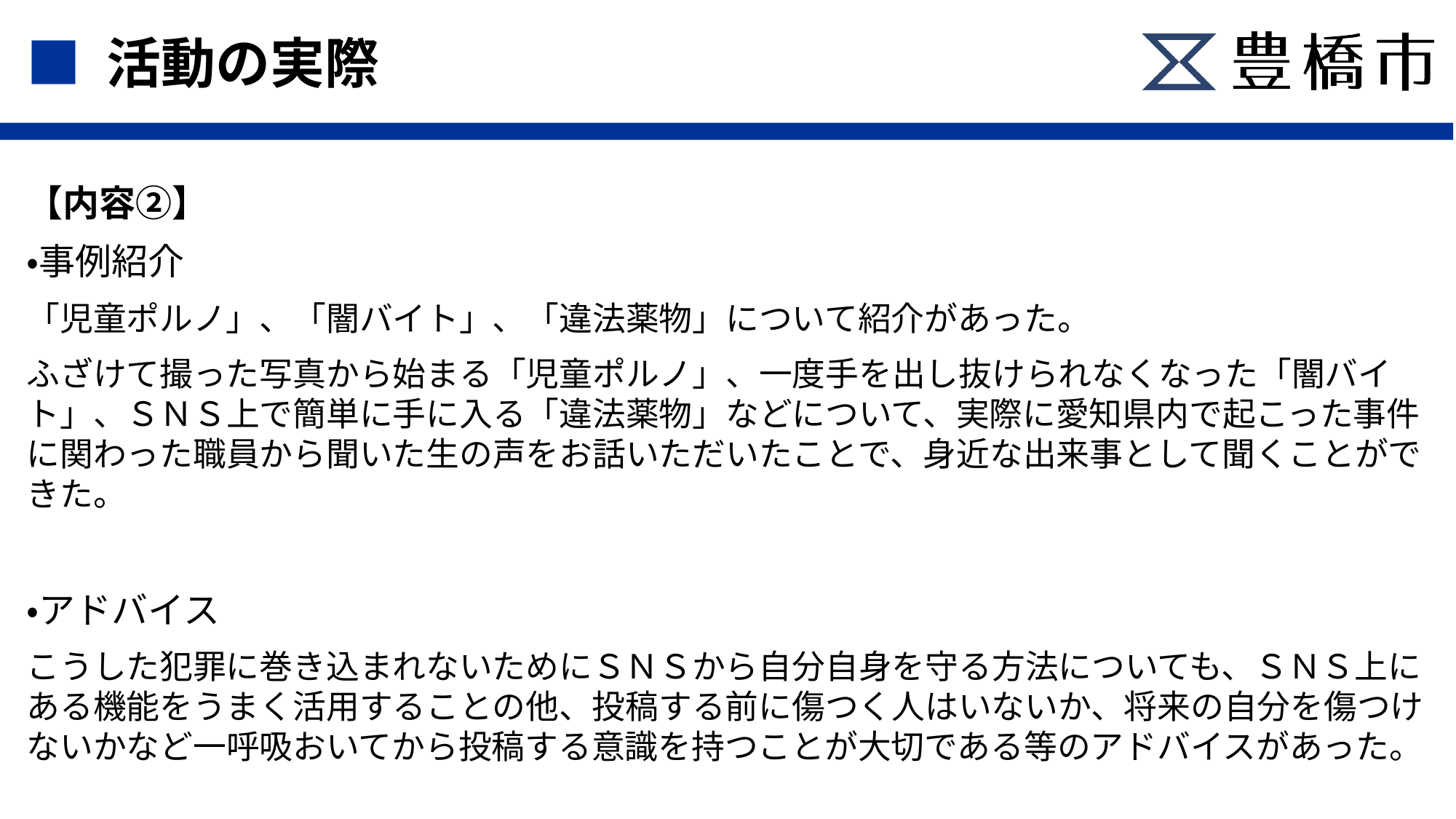

■ 活動の実際
【内容②】
・事例紹介
「児童ポルノ」、「闇バイト」、「違法薬物」について紹介があった。
ふざけて撮った写真から始まる「児童ポルノ」、一度手を出し抜けられなくなった「闇バイト」、ＳＮＳ上で簡単に手に入る「違法薬物」などについて、実際に愛知県内で起こった事件に関わった職員から聞いた生の声をお話いただいたことで、身近な出来事として聞くことができた。

・アドバイス
こうした犯罪に巻き込まれないためにＳＮＳから自分自身を守る方法についても、ＳＮＳ上にある機能をうまく活用することの他、投稿する前に傷つく人はいないか、将来の自分を傷つけないかなど一呼吸おいてから投稿する意識を持つことが大切である等のアドバイスがあった。